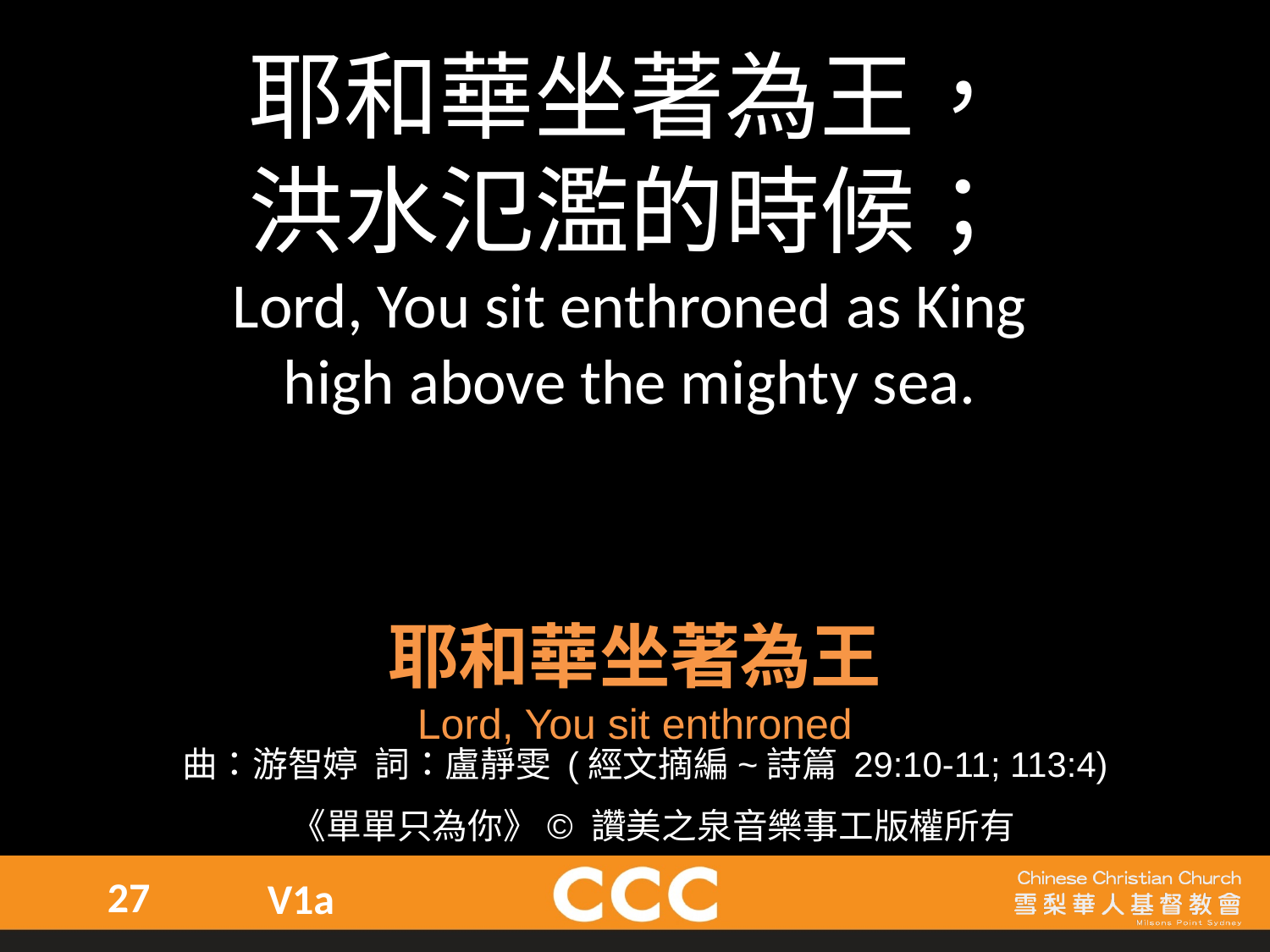

耶和華坐著為王，
洪水氾濫的時候；
Lord, You sit enthroned as King
high above the mighty sea.
耶和華坐著為王
Lord, You sit enthroned
曲：游智婷  詞：盧靜雯 (經文摘編~詩篇 29:10-11; 113:4)
 《單單只為你》© 讚美之泉音樂事工版權所有
27
V1a